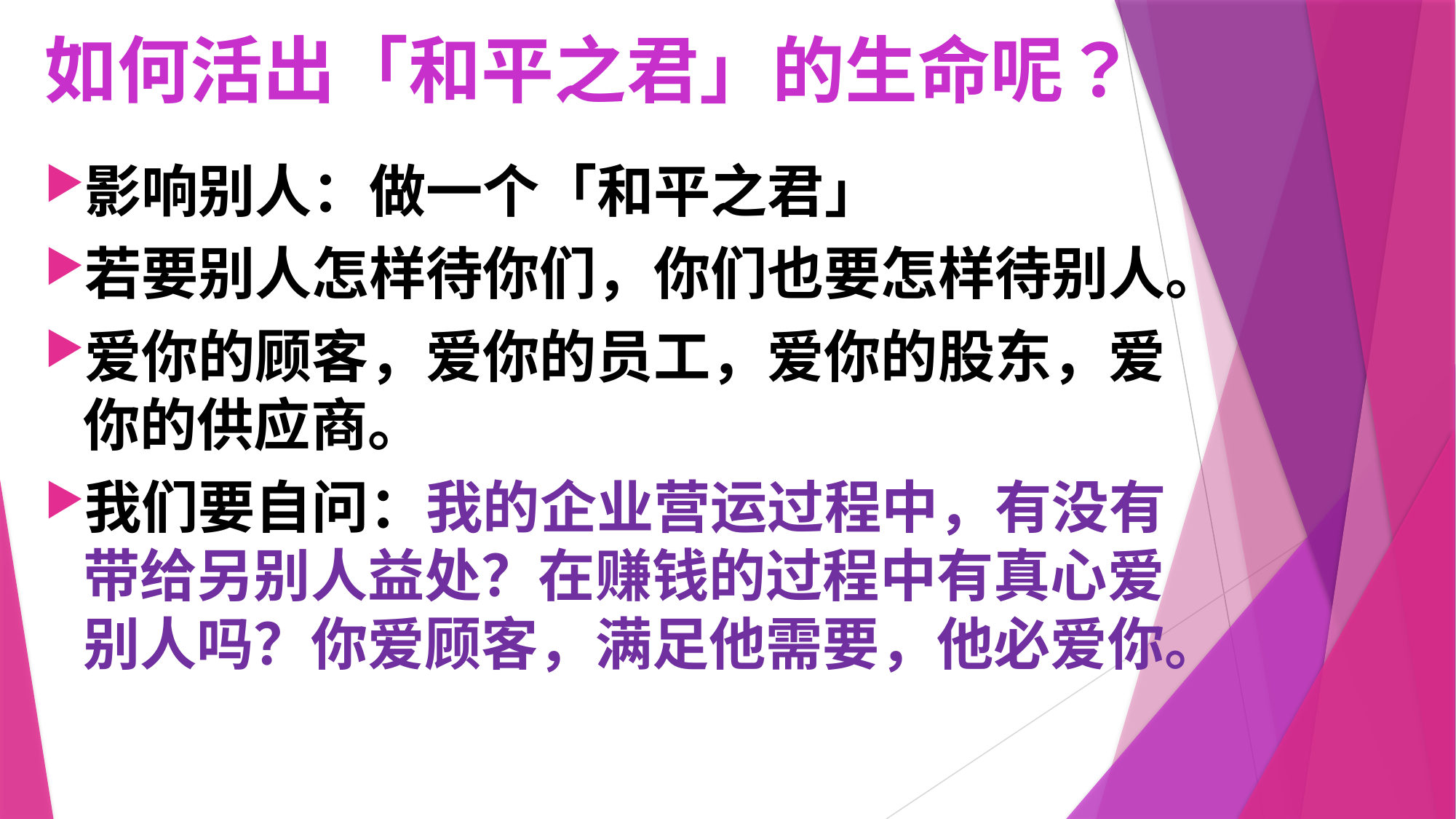

# 如何活出「和平之君」的生命呢？
影响别人：做一个「和平之君」
若要别人怎样待你们，你们也要怎样待别人。
爱你的顾客，爱你的员工，爱你的股东，爱你的供应商。
我们要自问：我的企业营运过程中，有没有带给另别人益处？在赚钱的过程中有真心爱别人吗？你爱顾客，满足他需要，他必爱你。